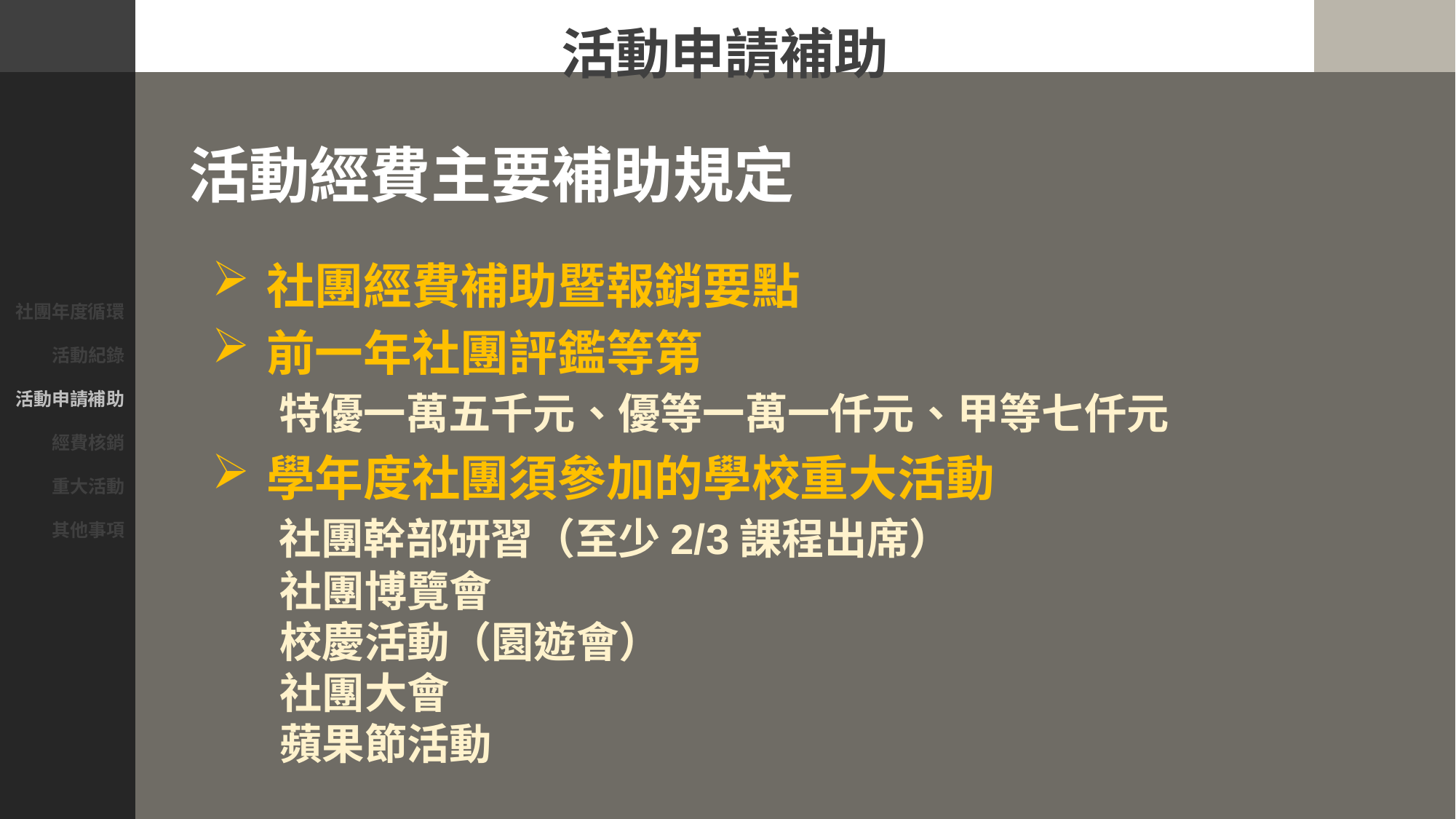

社團年度循環
活動紀錄
活動申請補助
經費核銷
重大活動
其他事項

活動申請補助

活動經費主要補助規定
社團經費補助暨報銷要點
前一年社團評鑑等第
     特優一萬五千元、優等一萬一仟元、甲等七仟元
學年度社團須參加的學校重大活動
     社團幹部研習（至少2/3課程出席）
      社團博覽會
      校慶活動（園遊會）
      社團大會
      蘋果節活動